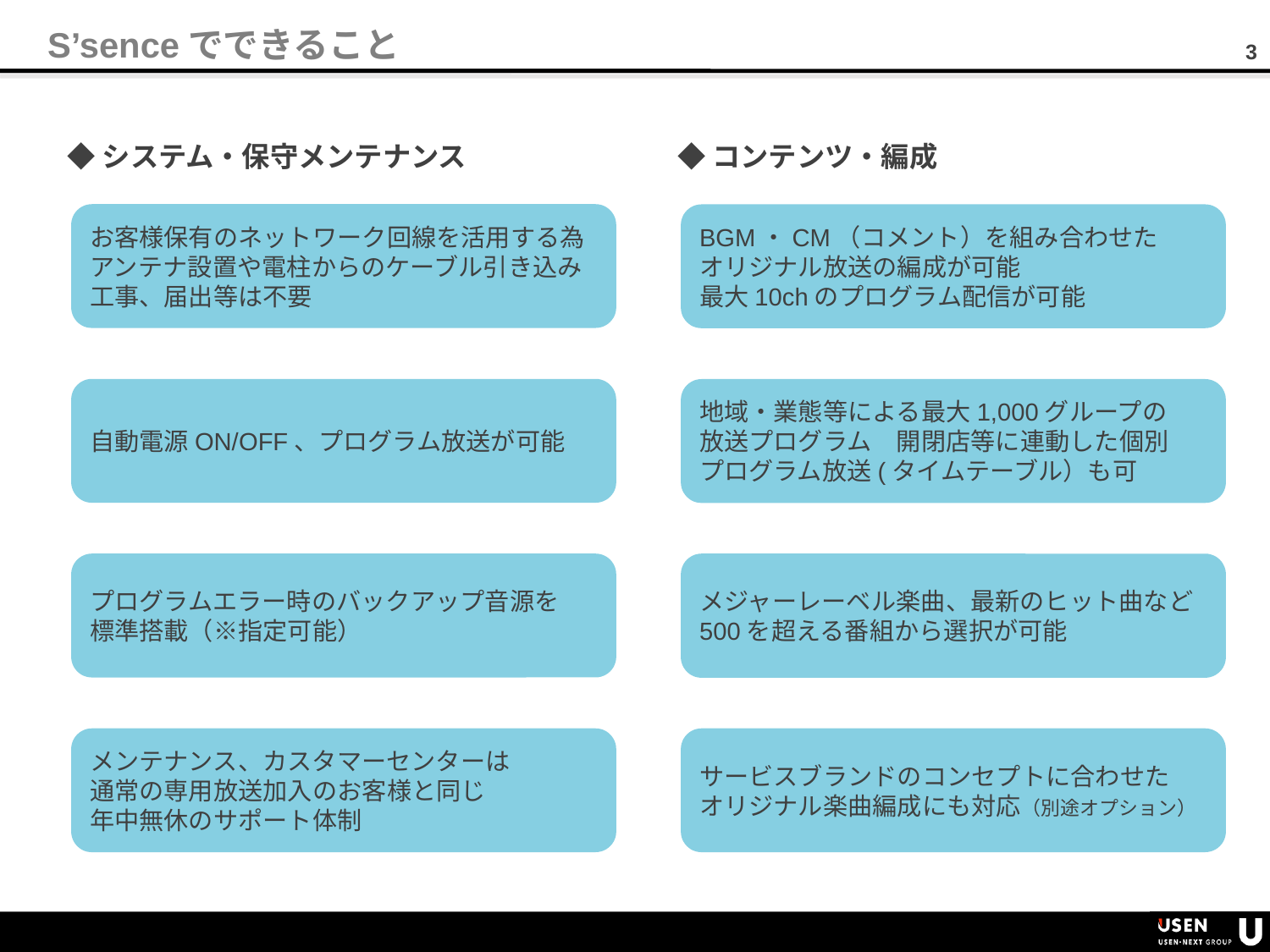

S’senceでできること
◆システム・保守メンテナンス
◆コンテンツ・編成
お客様保有のネットワーク回線を活用する為
アンテナ設置や電柱からのケーブル引き込み
工事、届出等は不要
BGM・CM（コメント）を組み合わせた
オリジナル放送の編成が可能
最大10chのプログラム配信が可能
自動電源ON/OFF、プログラム放送が可能
地域・業態等による最大1,000グループの
放送プログラム　開閉店等に連動した個別
プログラム放送(タイムテーブル）も可
プログラムエラー時のバックアップ音源を
標準搭載（※指定可能）
メジャーレーベル楽曲、最新のヒット曲など
500を超える番組から選択が可能
メンテナンス、カスタマーセンターは
通常の専用放送加入のお客様と同じ
年中無休のサポート体制
サービスブランドのコンセプトに合わせた
オリジナル楽曲編成にも対応（別途オプション）